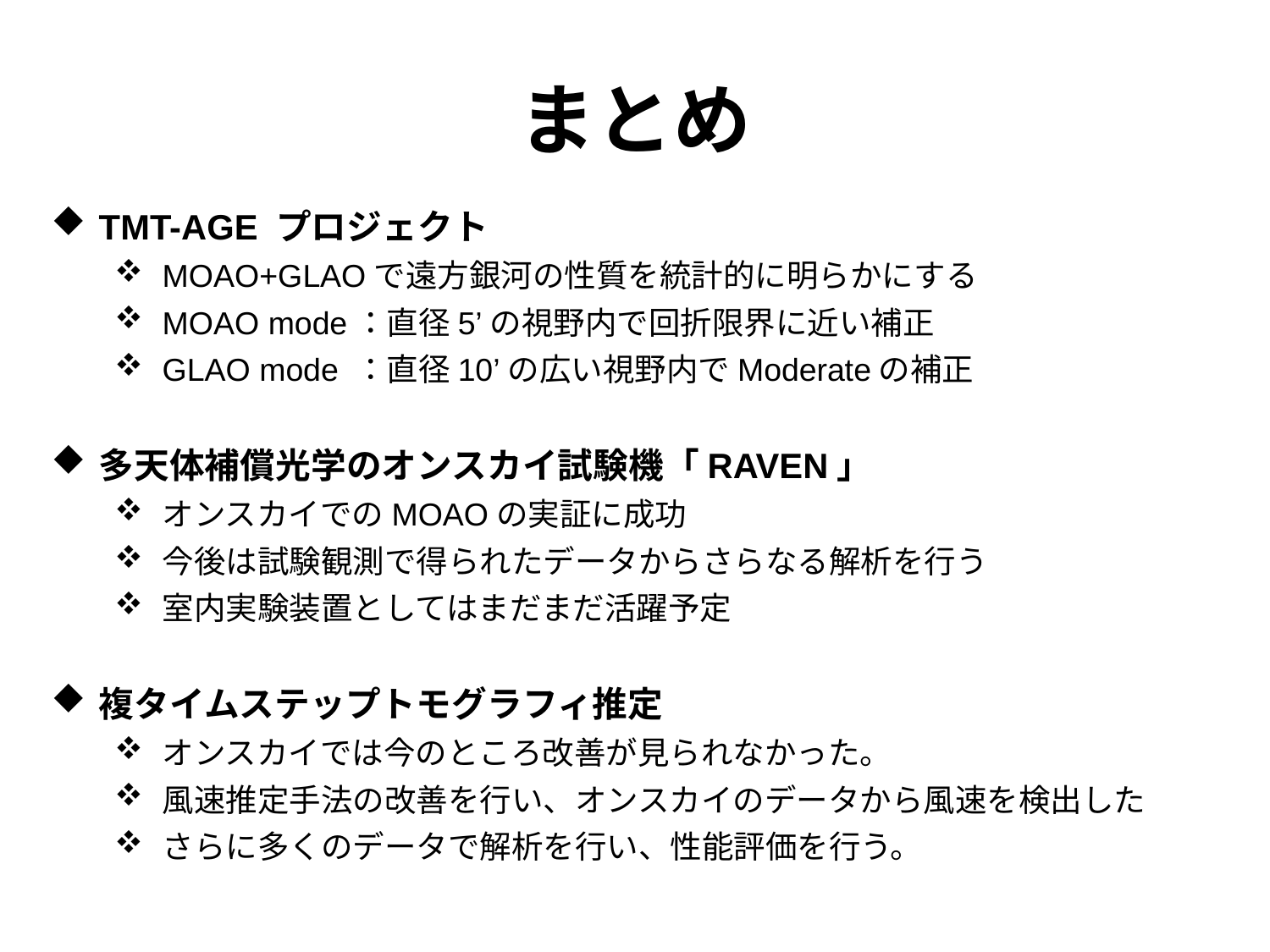

# まとめ
TMT-AGE プロジェクト
MOAO+GLAOで遠方銀河の性質を統計的に明らかにする
MOAO mode：直径5’の視野内で回折限界に近い補正
GLAO mode ：直径10’の広い視野内でModerateの補正

多天体補償光学のオンスカイ試験機「RAVEN」
オンスカイでのMOAOの実証に成功
今後は試験観測で得られたデータからさらなる解析を行う
室内実験装置としてはまだまだ活躍予定

複タイムステップトモグラフィ推定
オンスカイでは今のところ改善が見られなかった。
風速推定手法の改善を行い、オンスカイのデータから風速を検出した
さらに多くのデータで解析を行い、性能評価を行う。